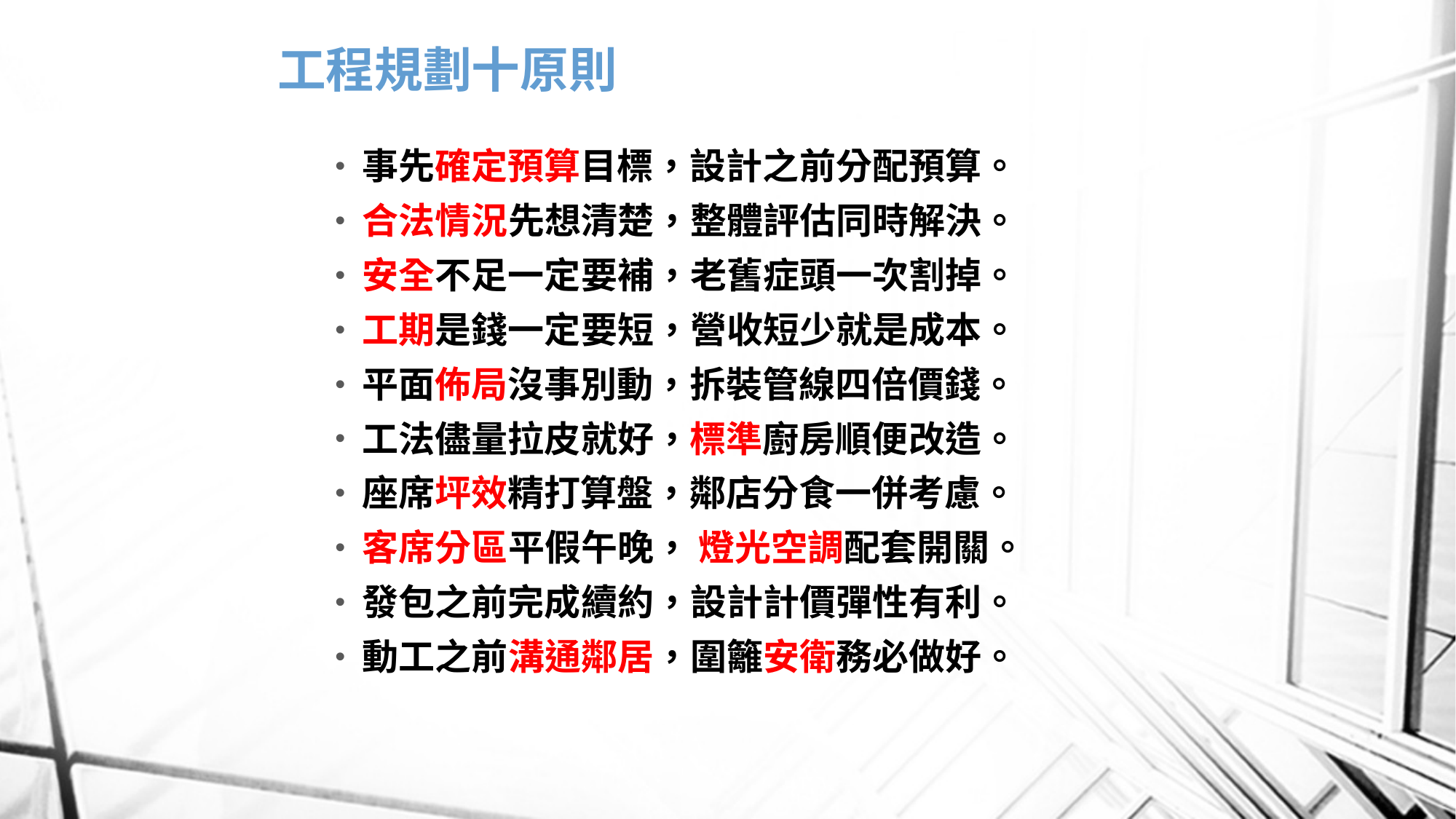

# 工程規劃十原則
事先確定預算目標，設計之前分配預算。
合法情況先想清楚，整體評估同時解決。
安全不足一定要補，老舊症頭一次割掉。
工期是錢一定要短，營收短少就是成本。
平面佈局沒事別動，拆裝管線四倍價錢。
工法儘量拉皮就好，標準廚房順便改造。
座席坪效精打算盤，鄰店分食一併考慮。
客席分區平假午晚， 燈光空調配套開關。
發包之前完成續約，設計計價彈性有利。
動工之前溝通鄰居，圍籬安衛務必做好。